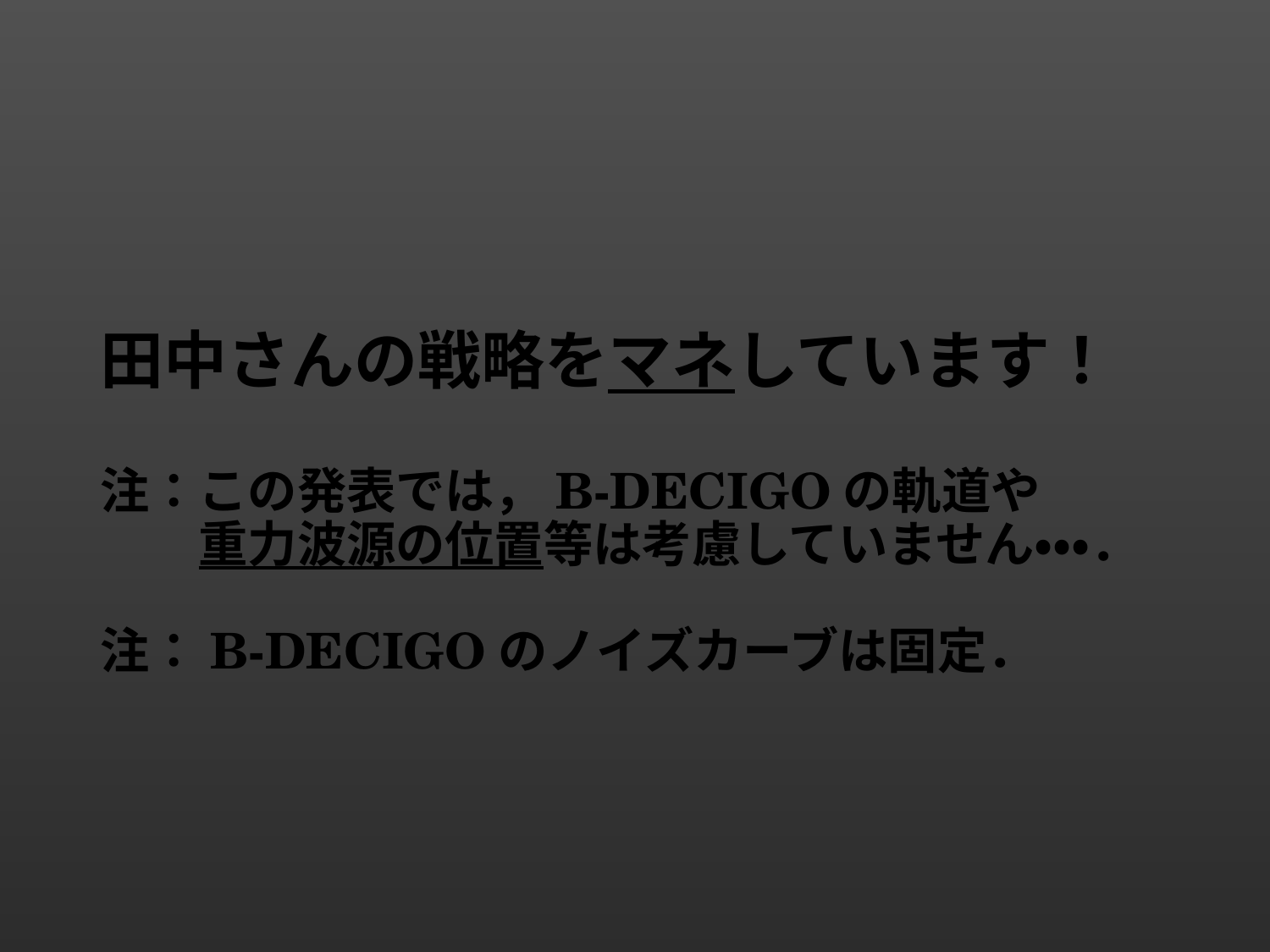

# 田中さんの戦略をマネしています！ 注：この発表では，B-DECIGOの軌道や 　　重力波源の位置等は考慮していません・・・． 注：B-DECIGOのノイズカーブは固定．